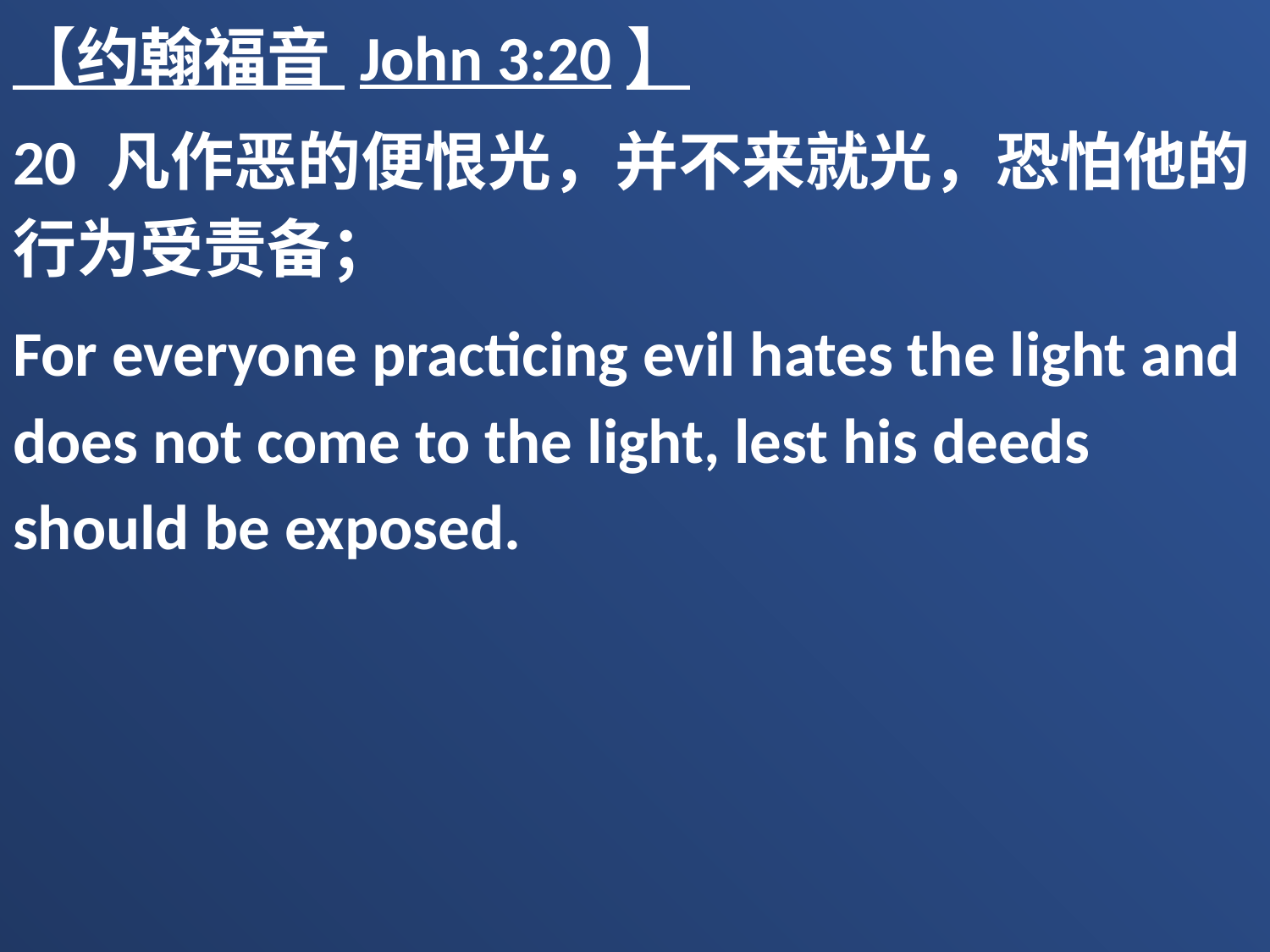

【约翰福音 John 3:20】
20 凡作恶的便恨光，并不来就光，恐怕他的行为受责备；
For everyone practicing evil hates the light and does not come to the light, lest his deeds should be exposed.